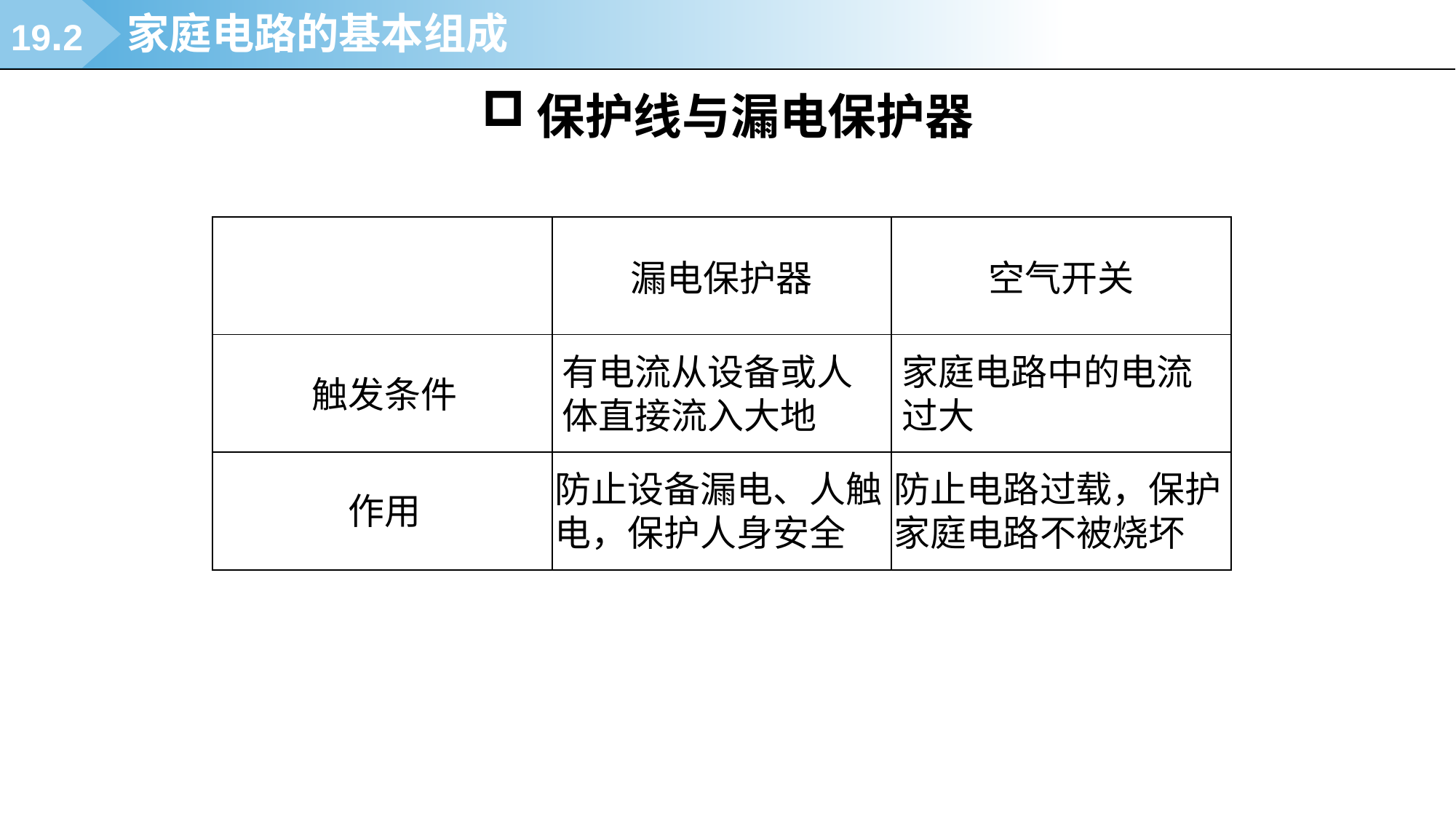

19.2
家庭电路的基本组成
保护线与漏电保护器
|  | 漏电保护器 | 空气开关 |
| --- | --- | --- |
|  |  |  |
|  |  |  |
有电流从设备或人体直接流入大地
家庭电路中的电流过大
触发条件
防止设备漏电、人触电，保护人身安全
防止电路过载，保护家庭电路不被烧坏
作用